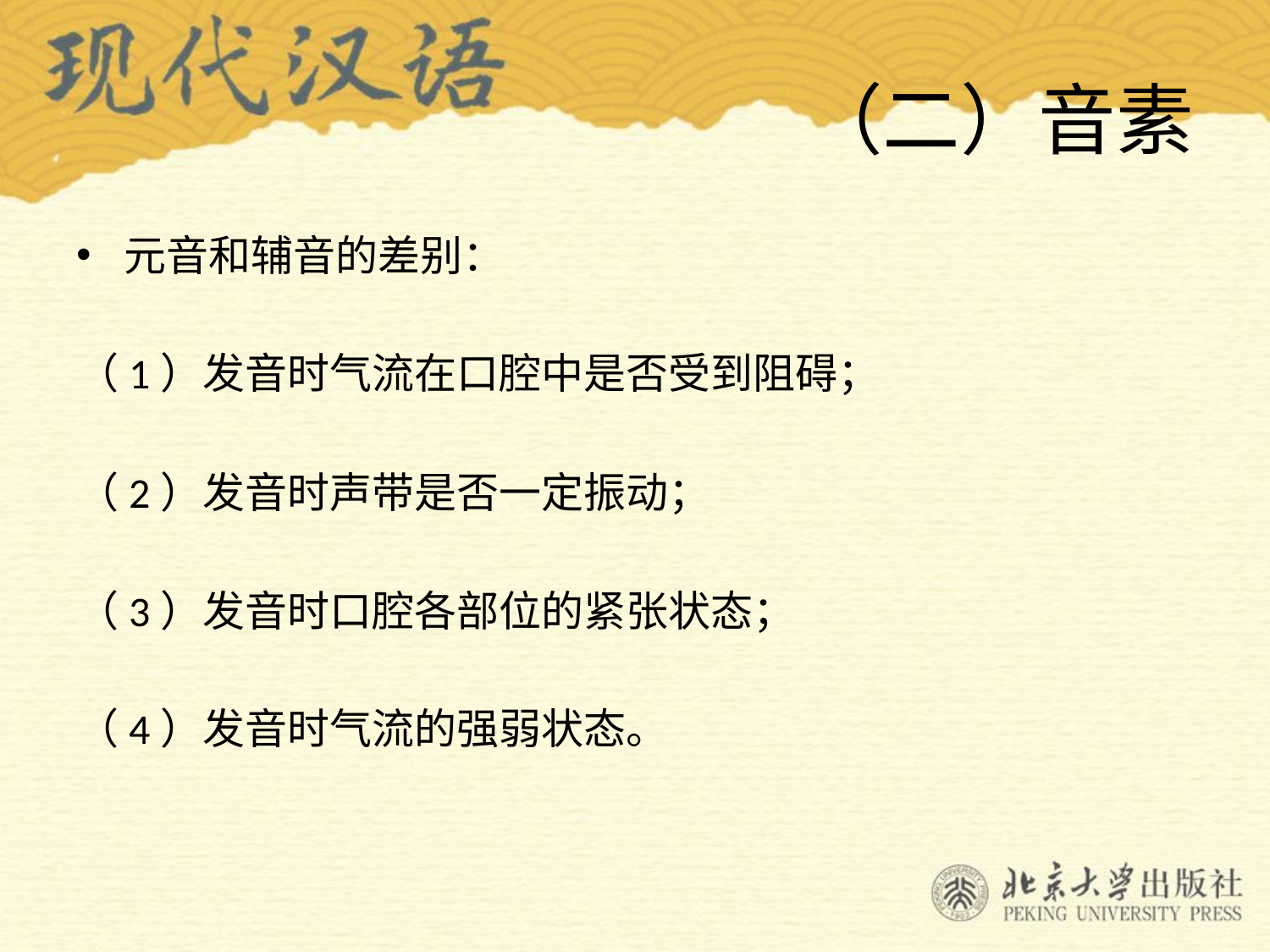

# （二）音素
元音和辅音的差别：

（1）发音时气流在口腔中是否受到阻碍；

（2）发音时声带是否一定振动；

（3）发音时口腔各部位的紧张状态；

（4）发音时气流的强弱状态。